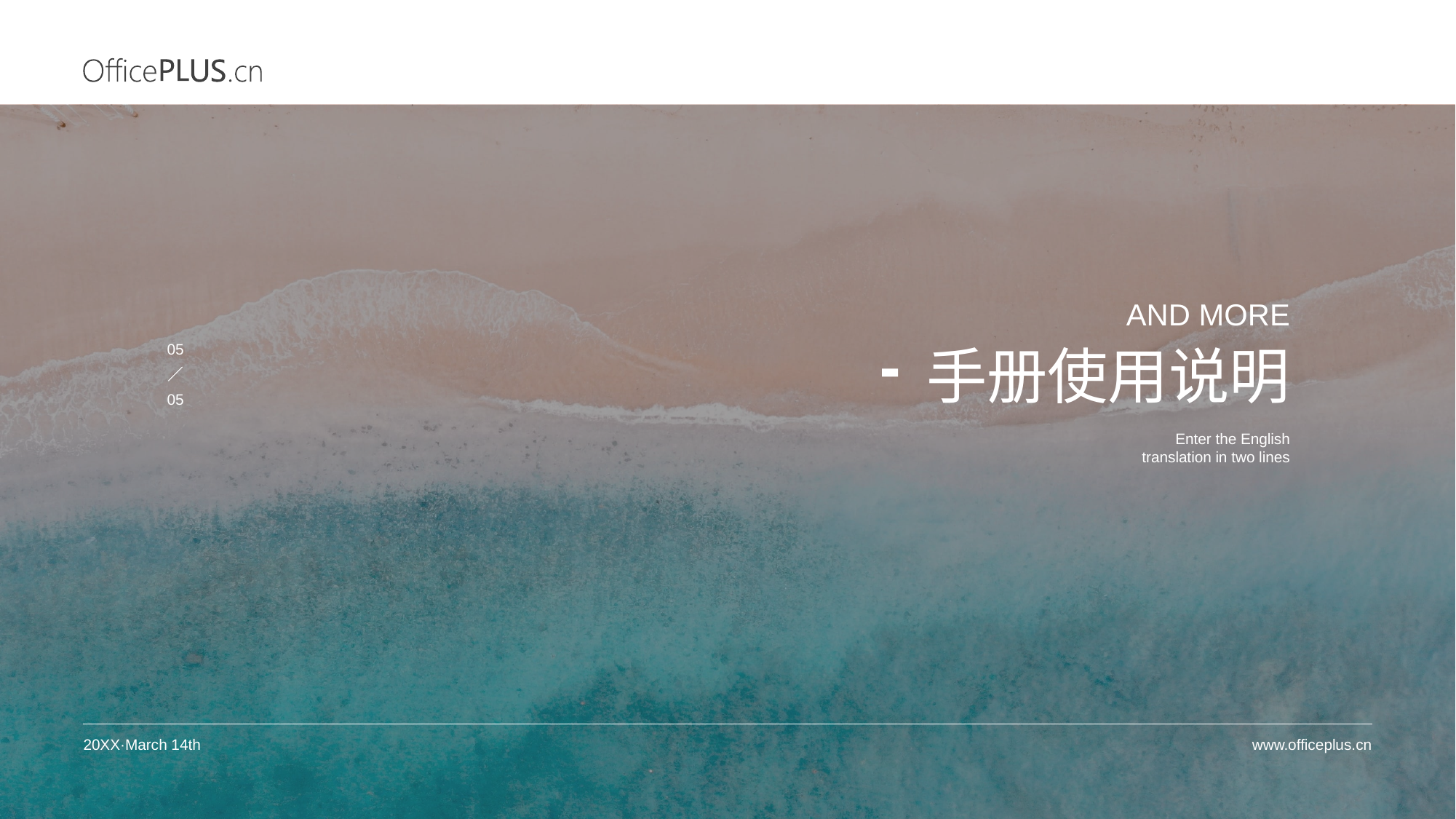

And more
手册使用说明
05

05
Enter the English
translation in two lines
20XX·March 14th